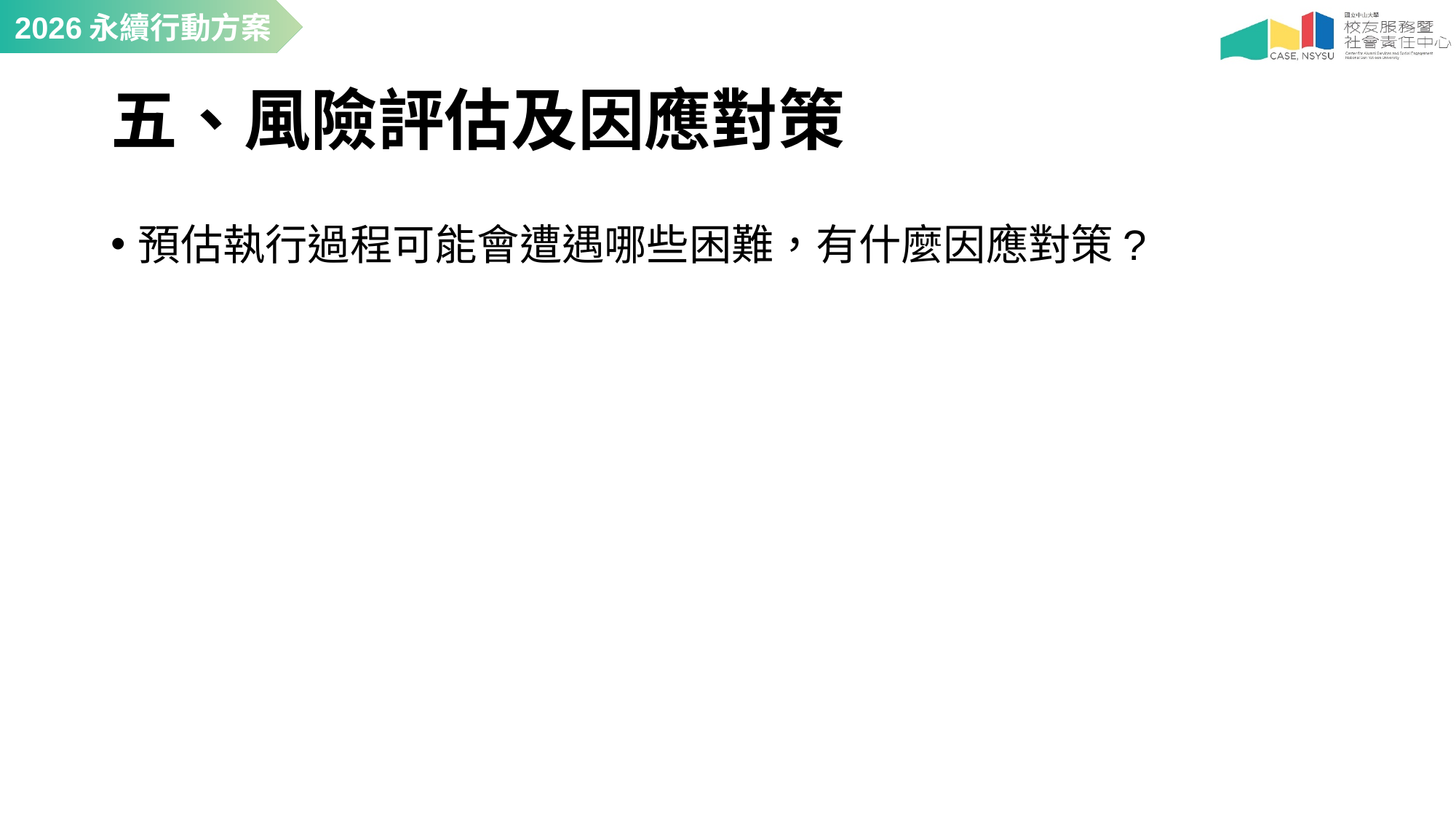

# 五、風險評估及因應對策
預估執行過程可能會遭遇哪些困難，有什麼因應對策?